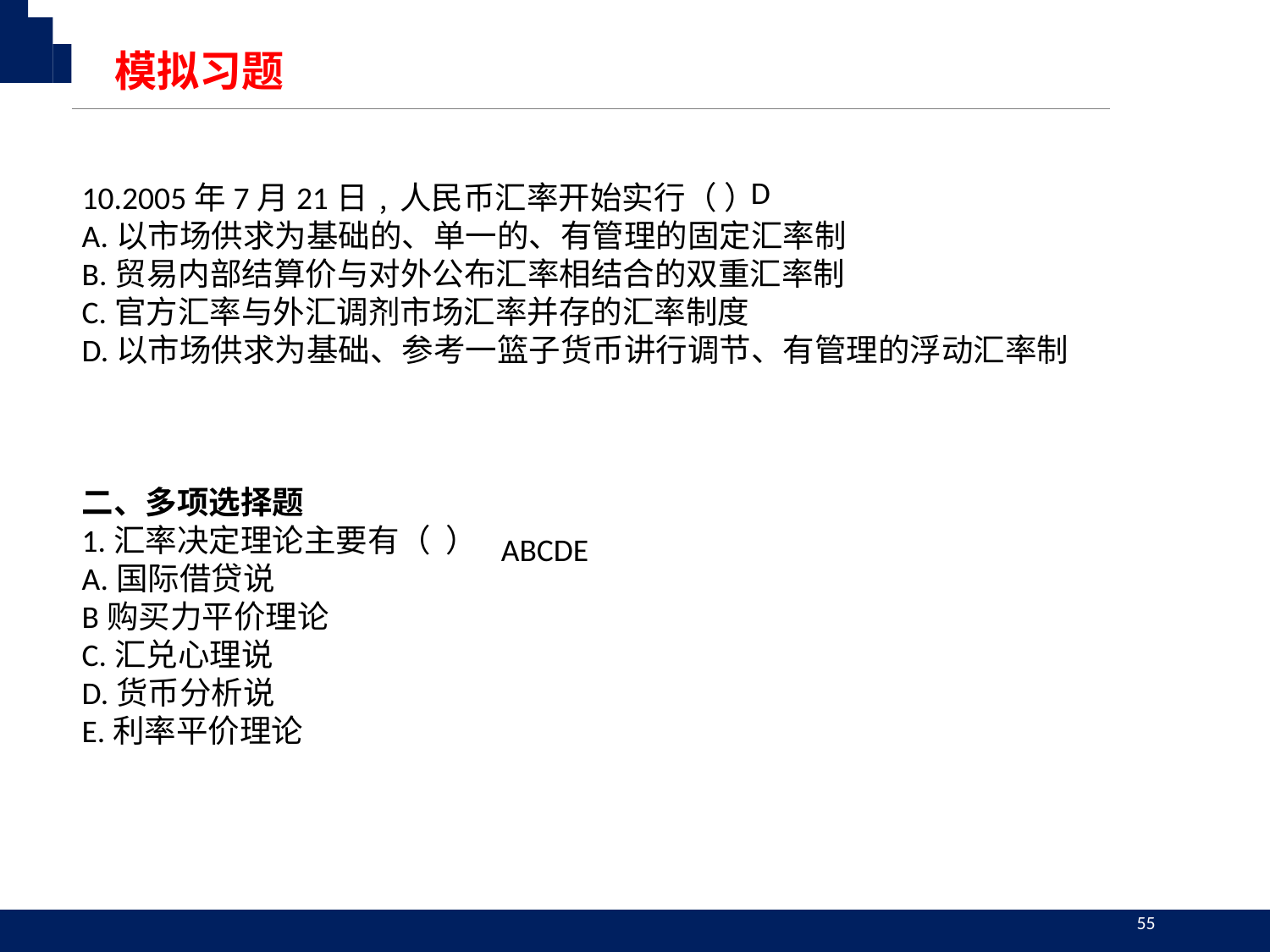

模拟习题
D
10.2005年7月21日﹐人民币汇率开始实行（ ）
A.以市场供求为基础的、单一的、有管理的固定汇率制
B.贸易内部结算价与对外公布汇率相结合的双重汇率制
C.官方汇率与外汇调剂市场汇率并存的汇率制度
D.以市场供求为基础、参考一篮子货币讲行调节、有管理的浮动汇率制
二、多项选择题
1.汇率决定理论主要有（  ）
A.国际借贷说
B购买力平价理论
C.汇兑心理说
D.货币分析说
E.利率平价理论
ABCDE
55